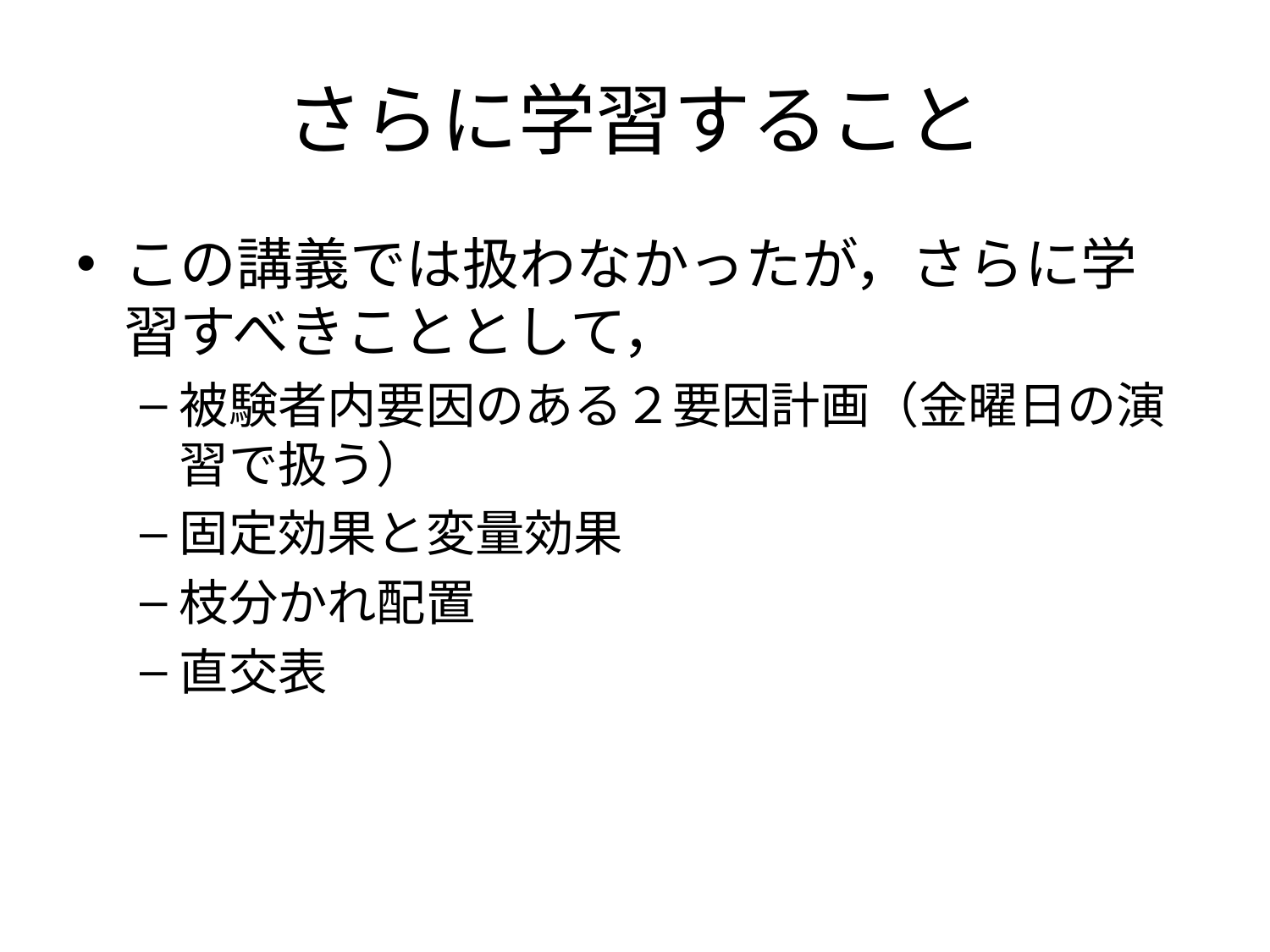

# さらに学習すること
この講義では扱わなかったが，さらに学習すべきこととして，
被験者内要因のある２要因計画（金曜日の演習で扱う）
固定効果と変量効果
枝分かれ配置
直交表